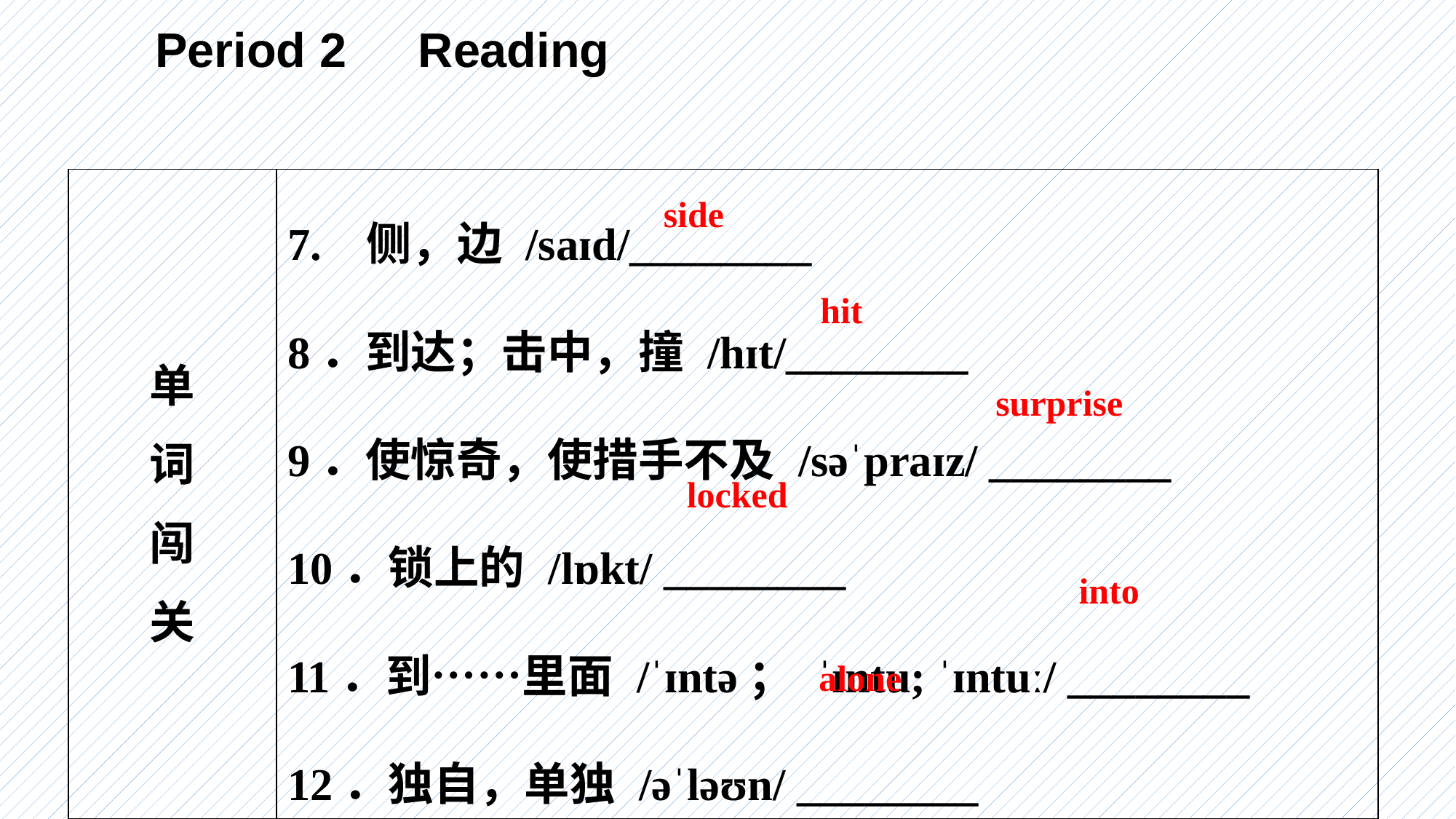

Period 2　Reading
| 单 词 闯 关 | 7. 侧，边 /saɪd/\_\_\_\_\_\_\_\_ 8．到达；击中，撞 /hɪt/\_\_\_\_\_\_\_\_ 9．使惊奇，使措手不及 /səˈpraɪz/ \_\_\_\_\_\_\_\_ 10．锁上的 /lɒkt/ \_\_\_\_\_\_\_\_ 11．到……里面 /ˈɪntə； ˈɪntu; ˈɪntuː/ \_\_\_\_\_\_\_\_ 12．独自，单独 /əˈləʊn/ \_\_\_\_\_\_\_\_ |
| --- | --- |
 side
hit

surprise
locked
into
alone